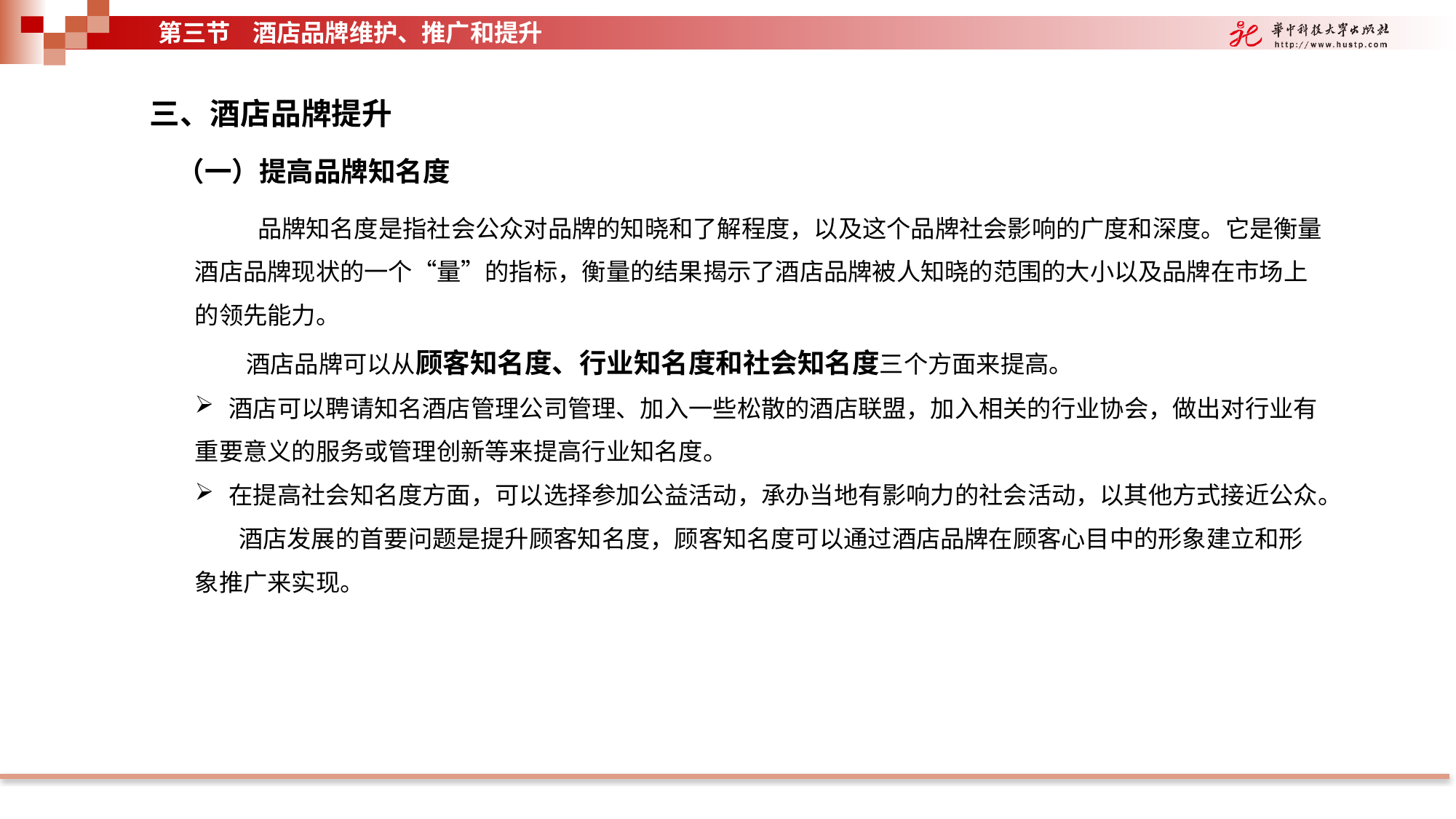

第三节    酒店品牌维护、推广和提升
三、酒店品牌提升
（一）提高品牌知名度
 品牌知名度是指社会公众对品牌的知晓和了解程度，以及这个品牌社会影响的广度和深度。它是衡量酒店品牌现状的一个“量”的指标，衡量的结果揭示了酒店品牌被人知晓的范围的大小以及品牌在市场上的领先能力。
酒店品牌可以从顾客知名度、行业知名度和社会知名度三个方面来提高。
酒店可以聘请知名酒店管理公司管理、加入一些松散的酒店联盟，加入相关的行业协会，做出对行业有
重要意义的服务或管理创新等来提高行业知名度。
在提高社会知名度方面，可以选择参加公益活动，承办当地有影响力的社会活动，以其他方式接近公众。
       酒店发展的首要问题是提升顾客知名度，顾客知名度可以通过酒店品牌在顾客心目中的形象建立和形象推广来实现。